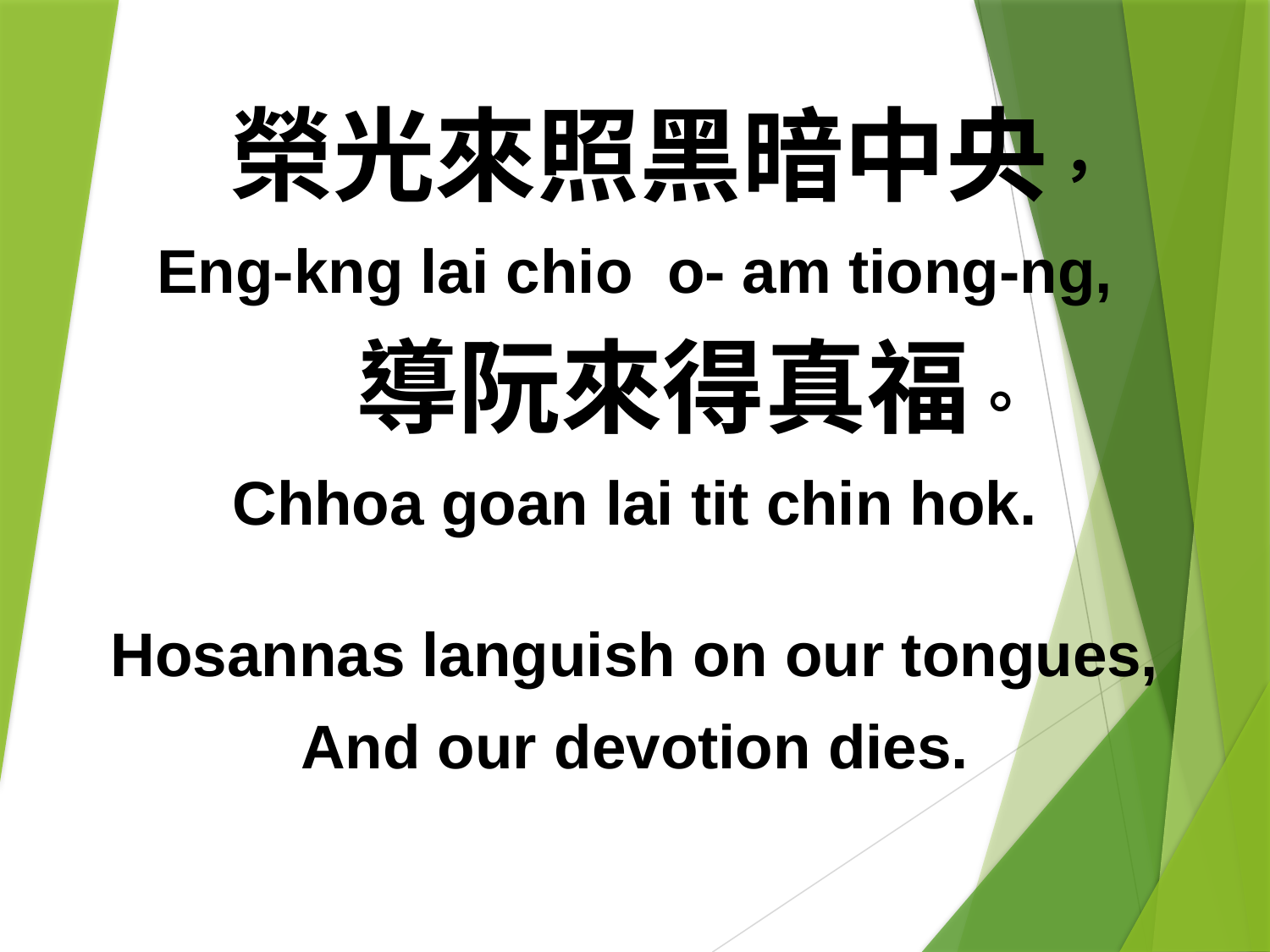

榮光來照黑暗中央，
Eng-kng lai chio  o- am tiong-ng,
    導阮來得真福。
Chhoa goan lai tit chin hok.

Hosannas languish on our tongues,
And our devotion dies.